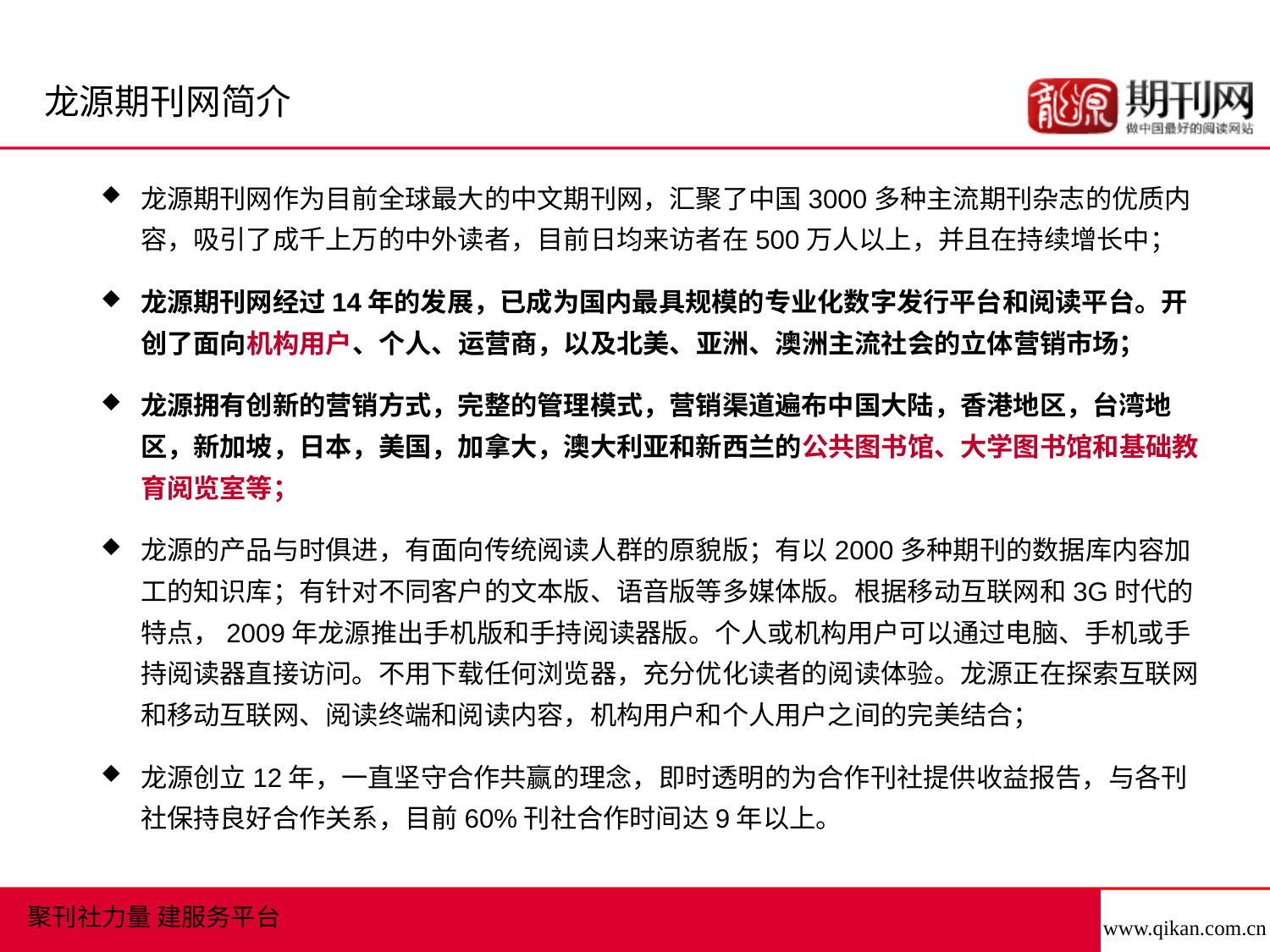

龙源期刊网简介
龙源期刊网作为目前全球最大的中文期刊网，汇聚了中国3000多种主流期刊杂志的优质内容，吸引了成千上万的中外读者，目前日均来访者在500万人以上，并且在持续增长中；
龙源期刊网经过14年的发展，已成为国内最具规模的专业化数字发行平台和阅读平台。开创了面向机构用户、个人、运营商，以及北美、亚洲、澳洲主流社会的立体营销市场；
龙源拥有创新的营销方式，完整的管理模式，营销渠道遍布中国大陆，香港地区，台湾地区，新加坡，日本，美国，加拿大，澳大利亚和新西兰的公共图书馆、大学图书馆和基础教育阅览室等；
龙源的产品与时俱进，有面向传统阅读人群的原貌版；有以2000多种期刊的数据库内容加工的知识库；有针对不同客户的文本版、语音版等多媒体版。根据移动互联网和3G时代的特点，2009年龙源推出手机版和手持阅读器版。个人或机构用户可以通过电脑、手机或手持阅读器直接访问。不用下载任何浏览器，充分优化读者的阅读体验。龙源正在探索互联网和移动互联网、阅读终端和阅读内容，机构用户和个人用户之间的完美结合；
龙源创立12年，一直坚守合作共赢的理念，即时透明的为合作刊社提供收益报告，与各刊社保持良好合作关系，目前60%刊社合作时间达9年以上。